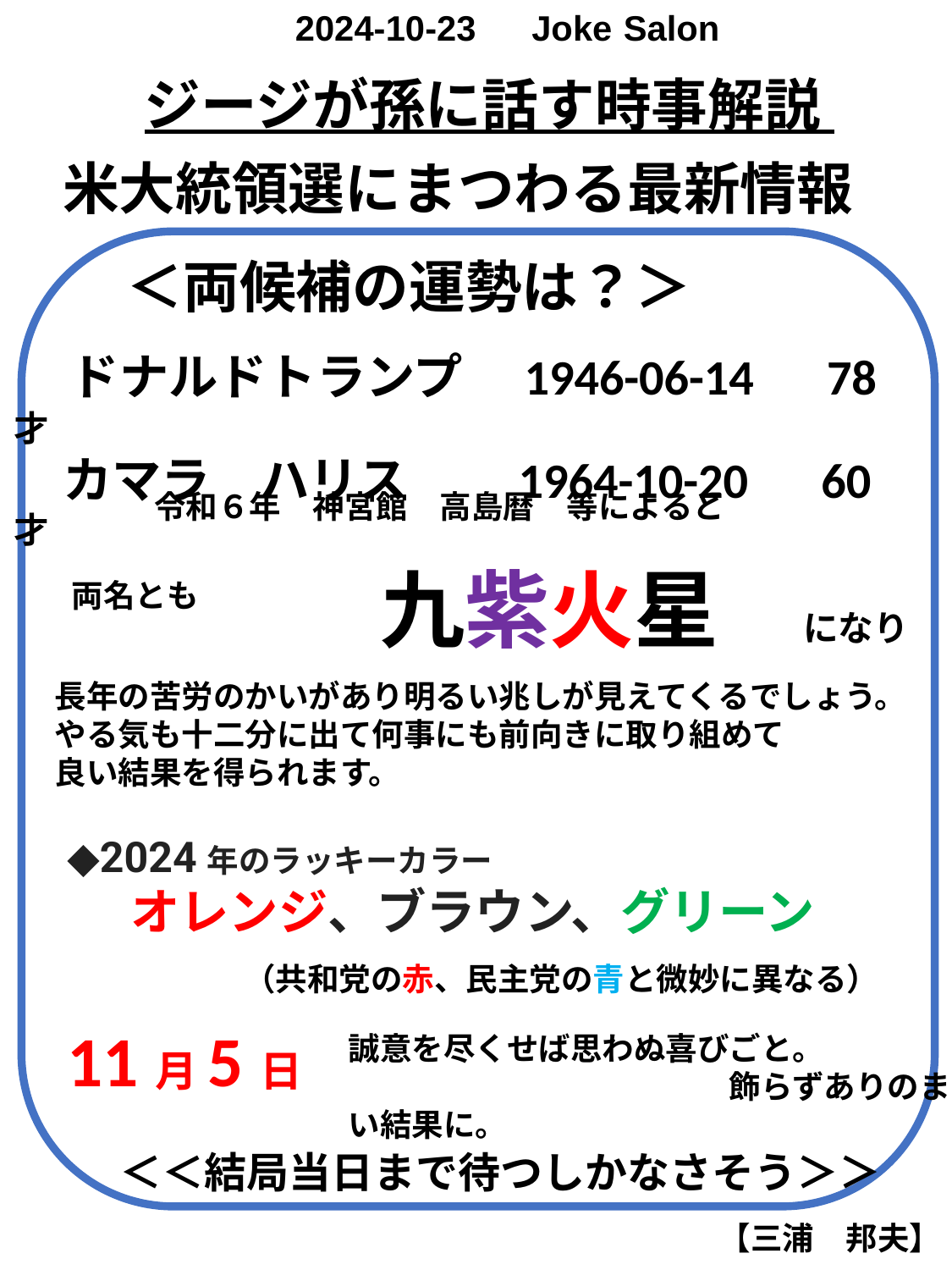

2024-10-23　Joke Salon
ジージが孫に話す時事解説
米大統領選にまつわる最新情報

　　＜両候補の運勢は？＞

　ドナルドトランプ　1946-06-14　78才
　カマラ　ハリス　　1964-10-20　60才

令和６年　神宮館　高島暦　等によると
九紫火星　になり
両名とも
長年の苦労のかいがあり明るい兆しが見えてくるでしょう。
やる気も十二分に出て何事にも前向きに取り組めて　　　良い結果を得られます。

◆2024年のラッキーカラー
　　オレンジ、ブラウン、グリーン

11月5日
（共和党の赤、民主党の青と微妙に異なる）
誠意を尽くせば思わぬ喜びごと。　　			　　　　飾らずありのままがよい結果に。
＜＜結局当日まで待つしかなさそう＞＞
【三浦　邦夫】